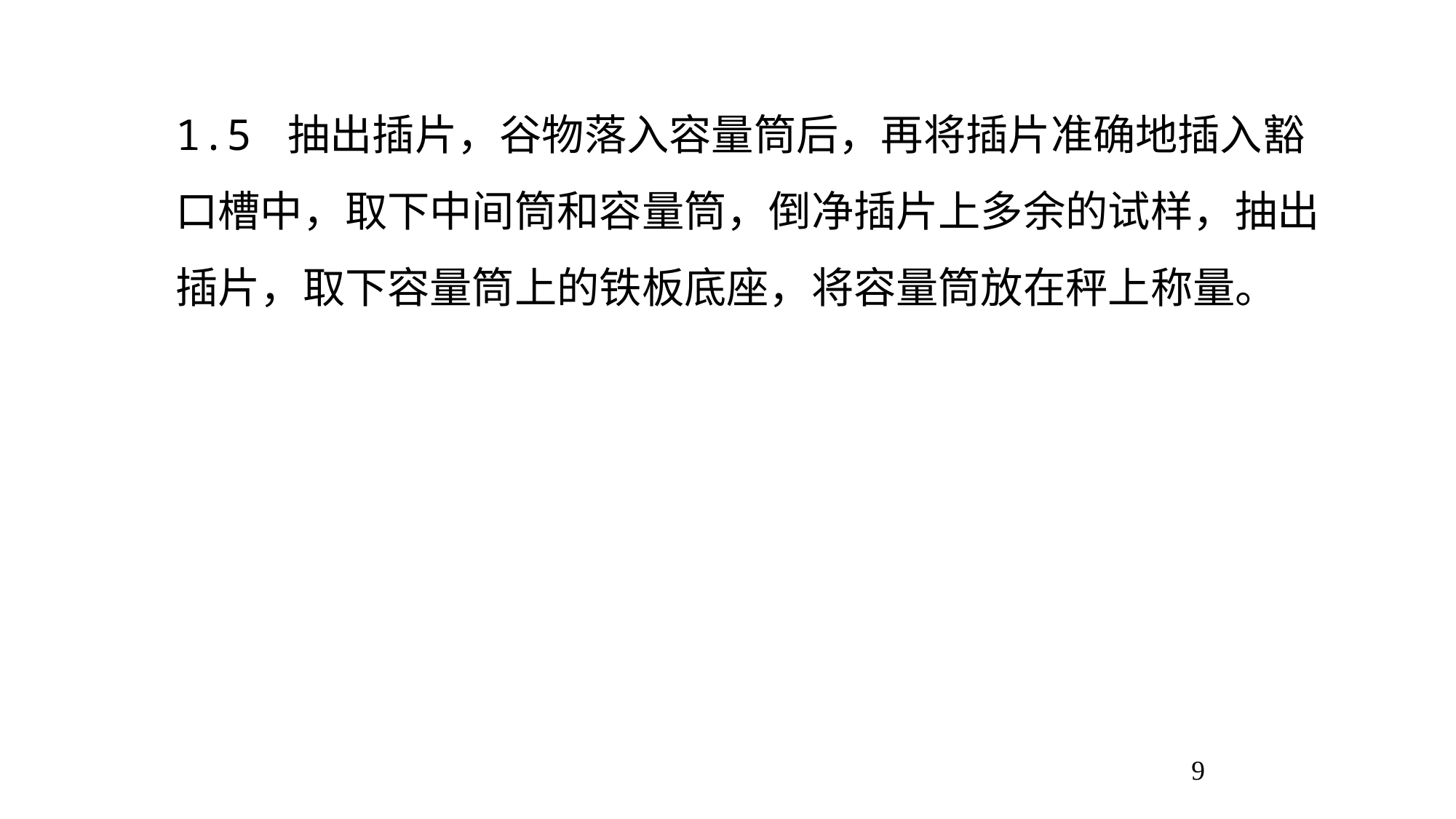

1.5 抽出插片，谷物落入容量筒后，再将插片准确地插入豁口槽中，取下中间筒和容量筒，倒净插片上多余的试样，抽出插片，取下容量筒上的铁板底座，将容量筒放在秤上称量。
9